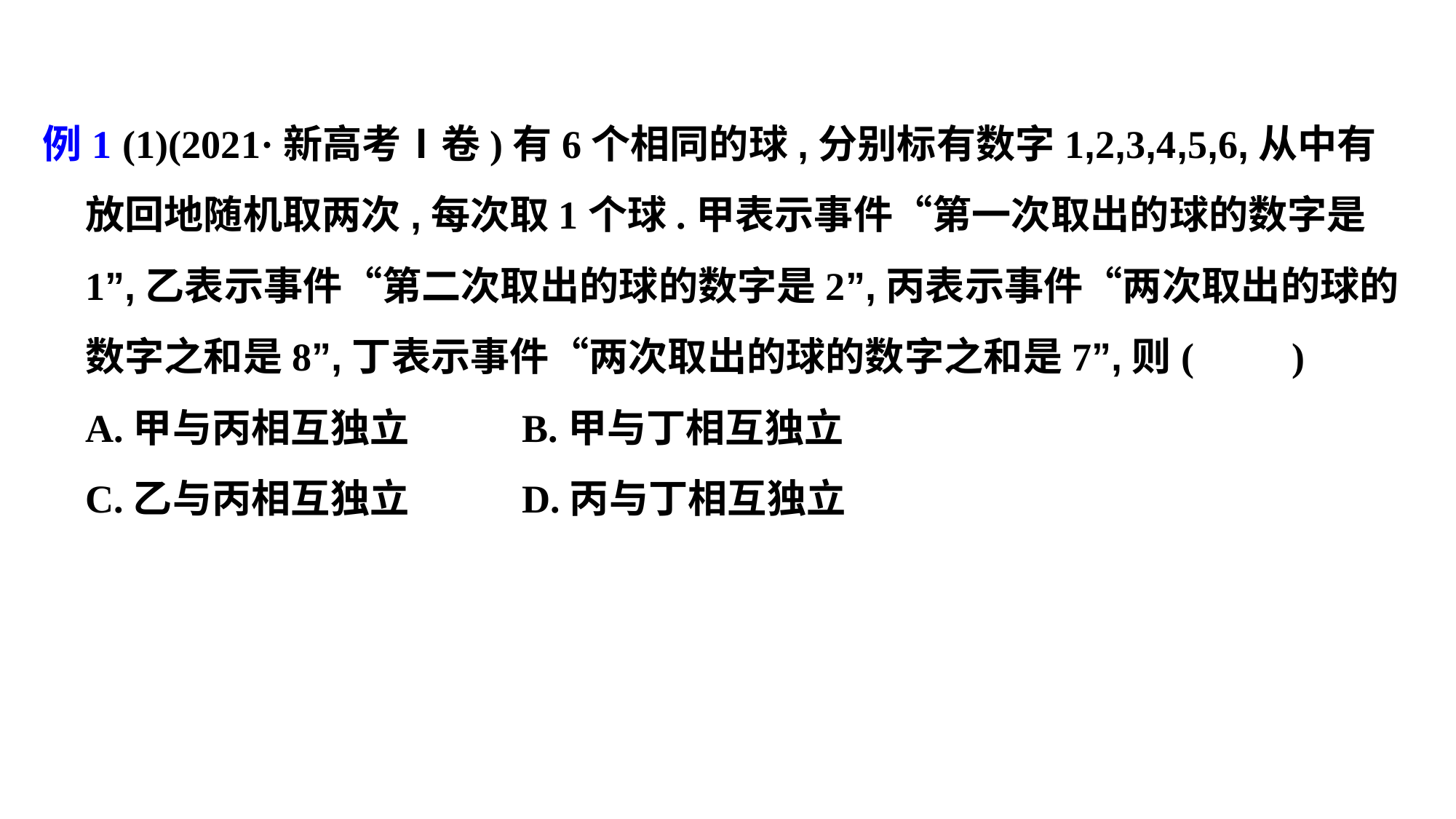

例1 (1)(2021·新高考Ⅰ卷)有6个相同的球,分别标有数字1,2,3,4,5,6,从中有放回地随机取两次,每次取1个球.甲表示事件“第一次取出的球的数字是1”,乙表示事件“第二次取出的球的数字是2”,丙表示事件“两次取出的球的数字之和是8”,丁表示事件“两次取出的球的数字之和是7”,则(　　)
	A.甲与丙相互独立		B.甲与丁相互独立
	C.乙与丙相互独立		D.丙与丁相互独立